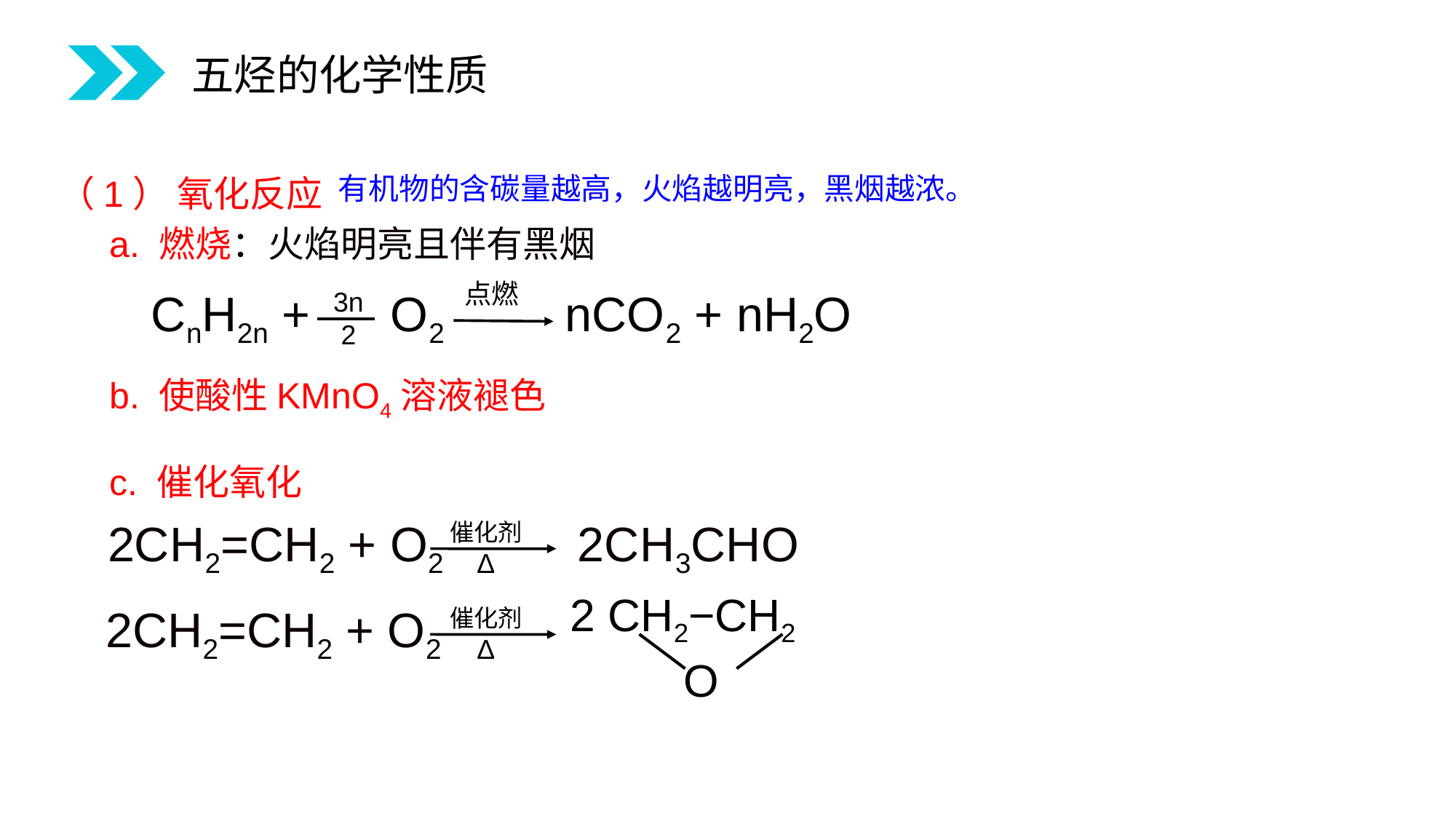

五烃的化学性质
（1） 氧化反应
     a. 燃烧：火焰明亮且伴有黑烟

     b. 使酸性KMnO4溶液褪色
     c. 催化氧化
有机物的含碳量越高，火焰越明亮，黑烟越浓。
点燃

CnH2n +      O2         nCO2 + nH2O
3n
2
2CH2=CH2 + O2          2CH3CHO
催化剂
∆

2 CH2−CH2
O
2CH2=CH2 + O2
催化剂
∆